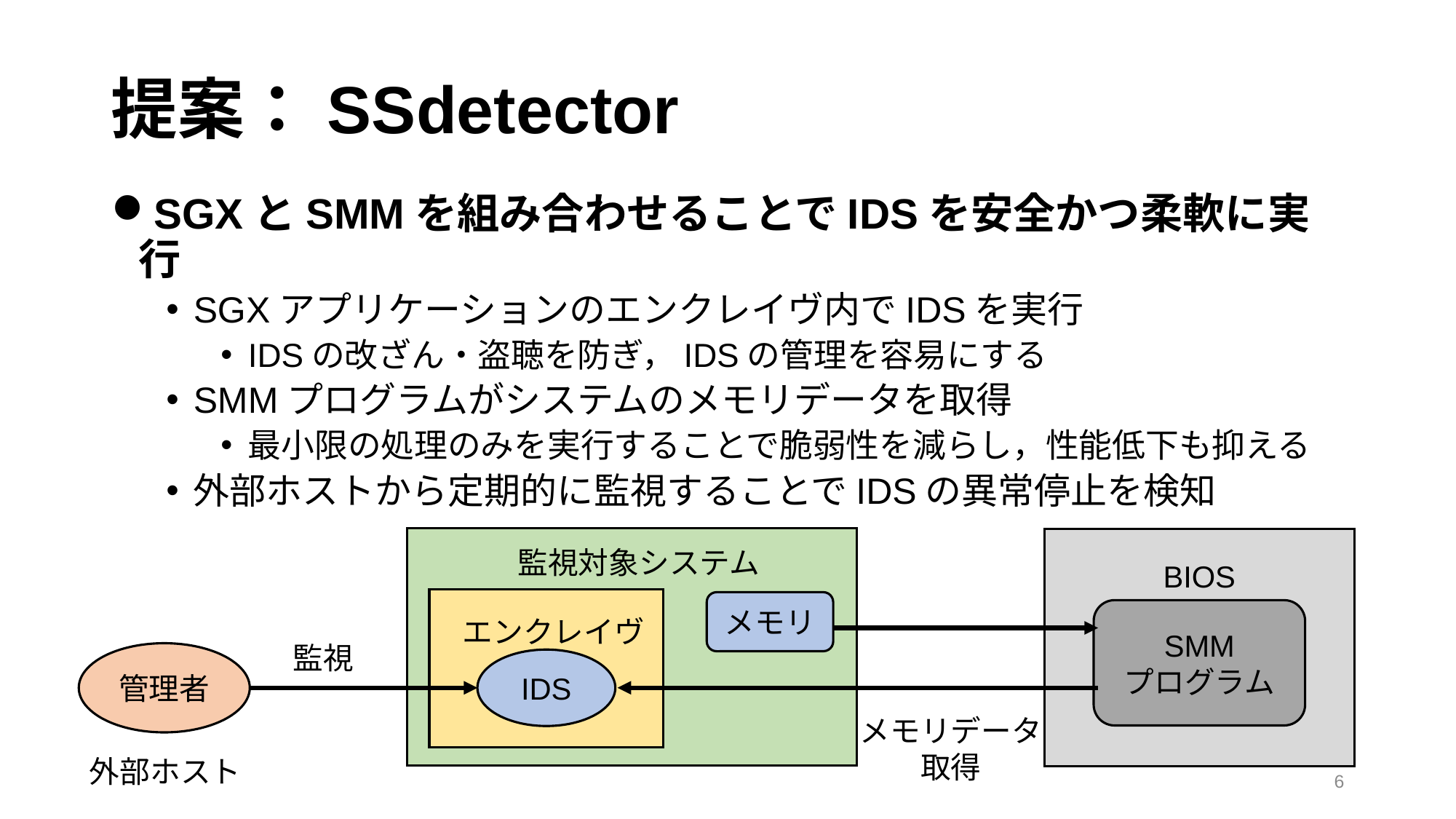

# 提案：SSdetector
SGXとSMMを組み合わせることでIDSを安全かつ柔軟に実行
SGXアプリケーションのエンクレイヴ内でIDSを実行
IDSの改ざん・盗聴を防ぎ，IDSの管理を容易にする
SMMプログラムがシステムのメモリデータを取得
最小限の処理のみを実行することで脆弱性を減らし，性能低下も抑える
外部ホストから定期的に監視することでIDSの異常停止を検知

BIOS
SMM
プログラム
監視対象システム

エンクレイヴ
IDS
メモリ
監視
管理者
メモリデータ取得
外部ホスト
6